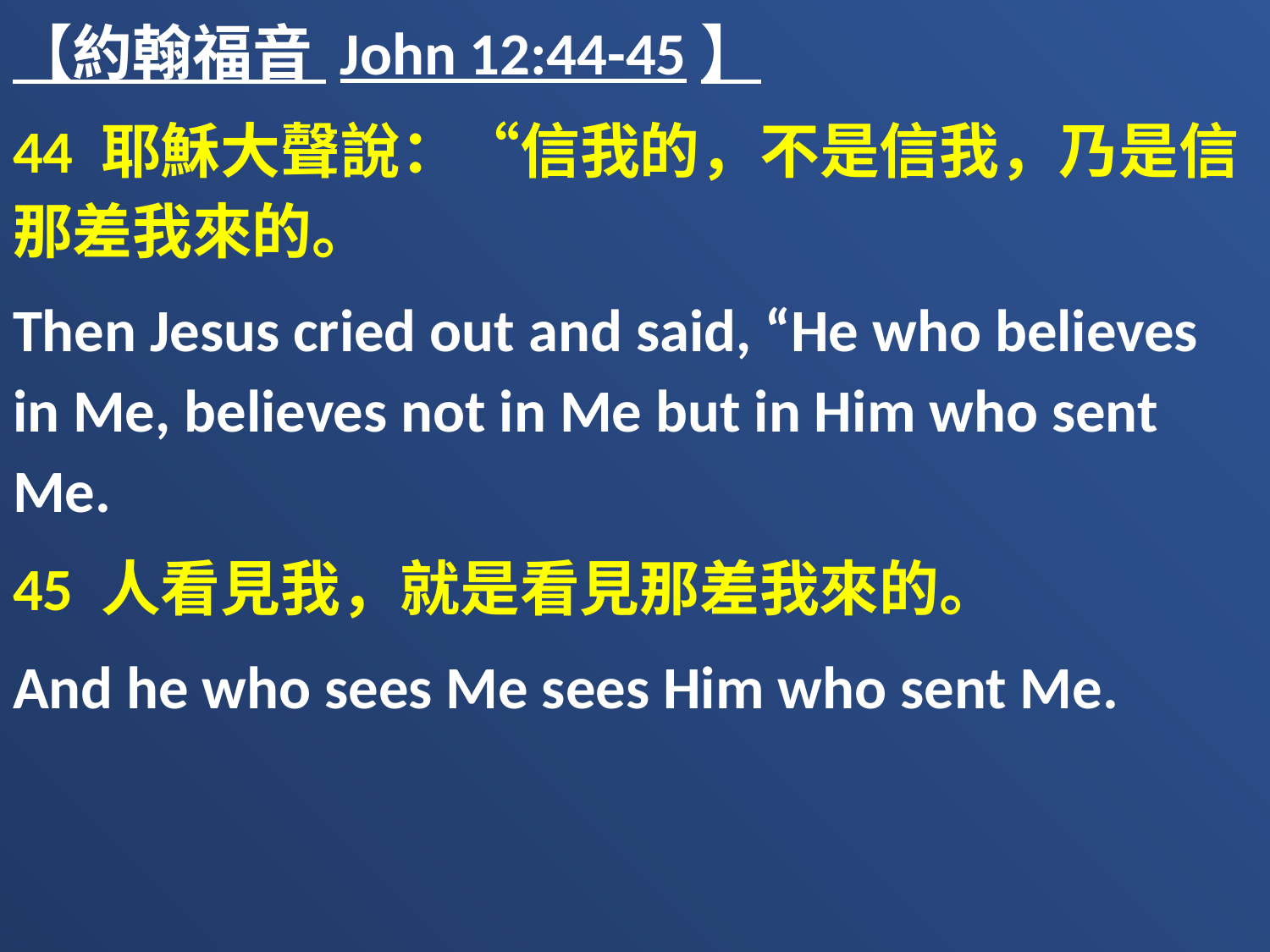

【約翰福音 John 12:44-45】
44 耶穌大聲說：“信我的，不是信我，乃是信那差我來的。
Then Jesus cried out and said, “He who believes in Me, believes not in Me but in Him who sent Me.
45 人看見我，就是看見那差我來的。
And he who sees Me sees Him who sent Me.